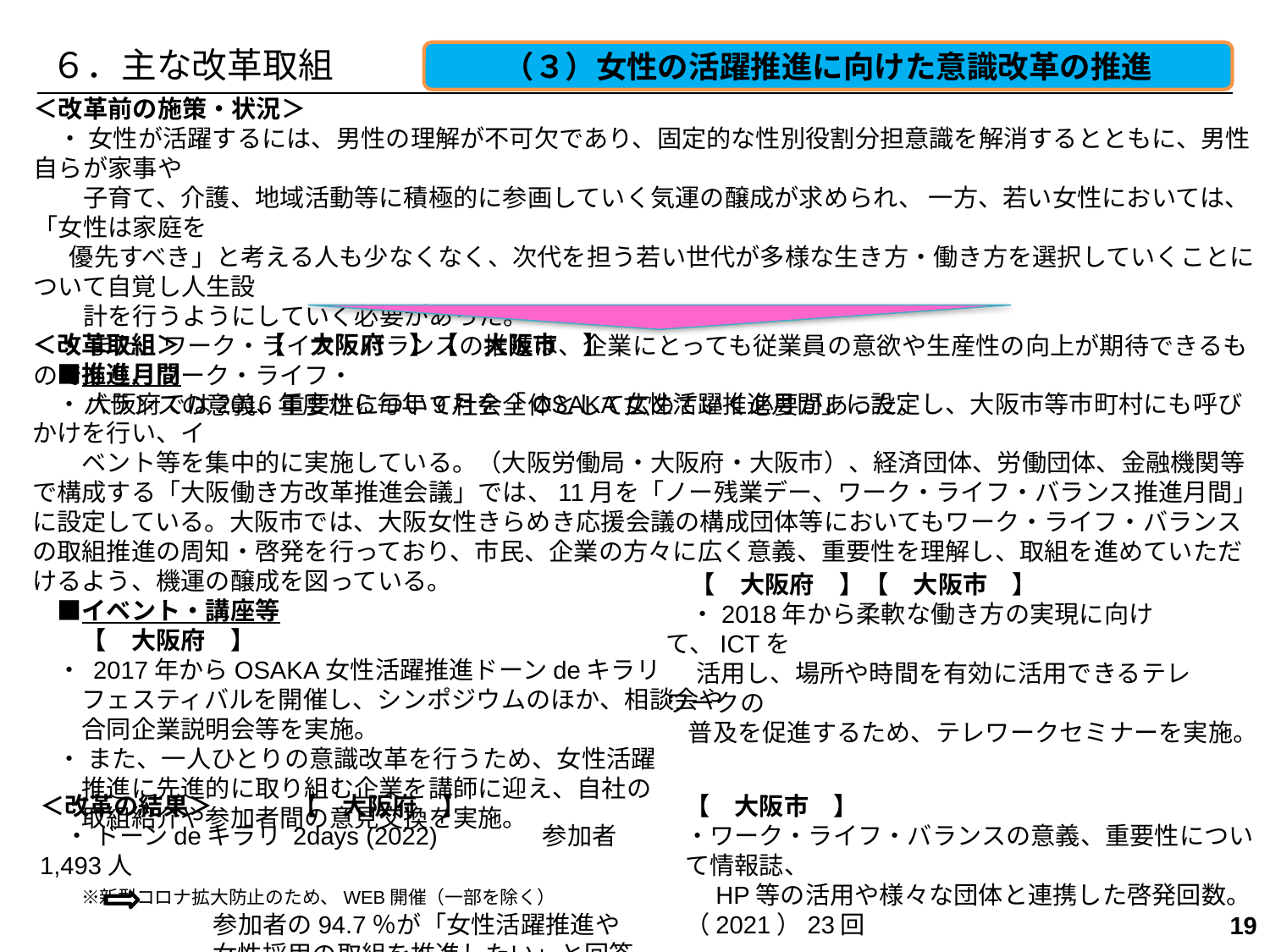

６．主な改革取組
（３）女性の活躍推進に向けた意識改革の推進
＜改革前の施策・状況＞
　・ 女性が活躍するには、男性の理解が不可欠であり、固定的な性別役割分担意識を解消するとともに、男性自らが家事や
　　子育て、介護、地域活動等に積極的に参画していく気運の醸成が求められ、 一方、若い女性においては、「女性は家庭を
　  優先すべき」と考える人も少なくなく、次代を担う若い世代が多様な生き方・働き方を選択していくことについて自覚し人生設
　　計を行うようにしていく必要があった。
　・ また、ワーク・ライフ・バランスの推進は、企業にとっても従業員の意欲や生産性の向上が期待できるものであり、ワーク・ライフ・
　　バランスの意義、重要性について社会全体として広めていく必要があった。

＜改革取組＞ 　　　【　大阪府　】【　大阪市　】
　■推進月間
　・ 大阪府では2016年度から毎年9月を「OSAKA女性活躍推進月間」に設定し、大阪市等市町村にも呼びかけを行い、イ
　　ベント等を集中的に実施している。（大阪労働局・大阪府・大阪市）、経済団体、労働団体、金融機関等で構成する「大阪働き方改革推進会議」では、11月を「ノー残業デー、ワーク・ライフ・バランス推進月間」に設定している。大阪市では、大阪女性きらめき応援会議の構成団体等においてもワーク・ライフ・バランスの取組推進の周知・啓発を行っており、市民、企業の方々に広く意義、重要性を理解し、取組を進めていただけるよう、機運の醸成を図っている。
　■イベント・講座等
　　【　大阪府　】
　・ 2017年からOSAKA女性活躍推進ドーンdeキラリ
　　フェスティバルを開催し、シンポジウムのほか、相談会や
　　合同企業説明会等を実施。
　・ また、一人ひとりの意識改革を行うため、女性活躍
　　推進に先進的に取り組む企業を講師に迎え、自社の
　　取組紹介や参加者間の意見交換を実施。
　【　大阪府　】【　大阪市　】
　・2018年から柔軟な働き方の実現に向けて、ICTを
　 活用し、場所や時間を有効に活用できるテレワークの
   普及を促進するため、テレワークセミナーを実施。
【　大阪市　】
・ワーク・ライフ・バランスの意義、重要性について情報誌、
　HP等の活用や様々な団体と連携した啓発回数。
（2021）23回
＜改革の結果＞ 　　　【　大阪府　】
　・ ドーンdeキラリ 2days (2022)　　　　参加者　1,493人
　   ※新型コロナ拡大防止のため、WEB開催（一部を除く）
　　　　　　　参加者の94.7％が「女性活躍推進や
　　　　　　　女性採用の取組を推進したい」と回答。

19